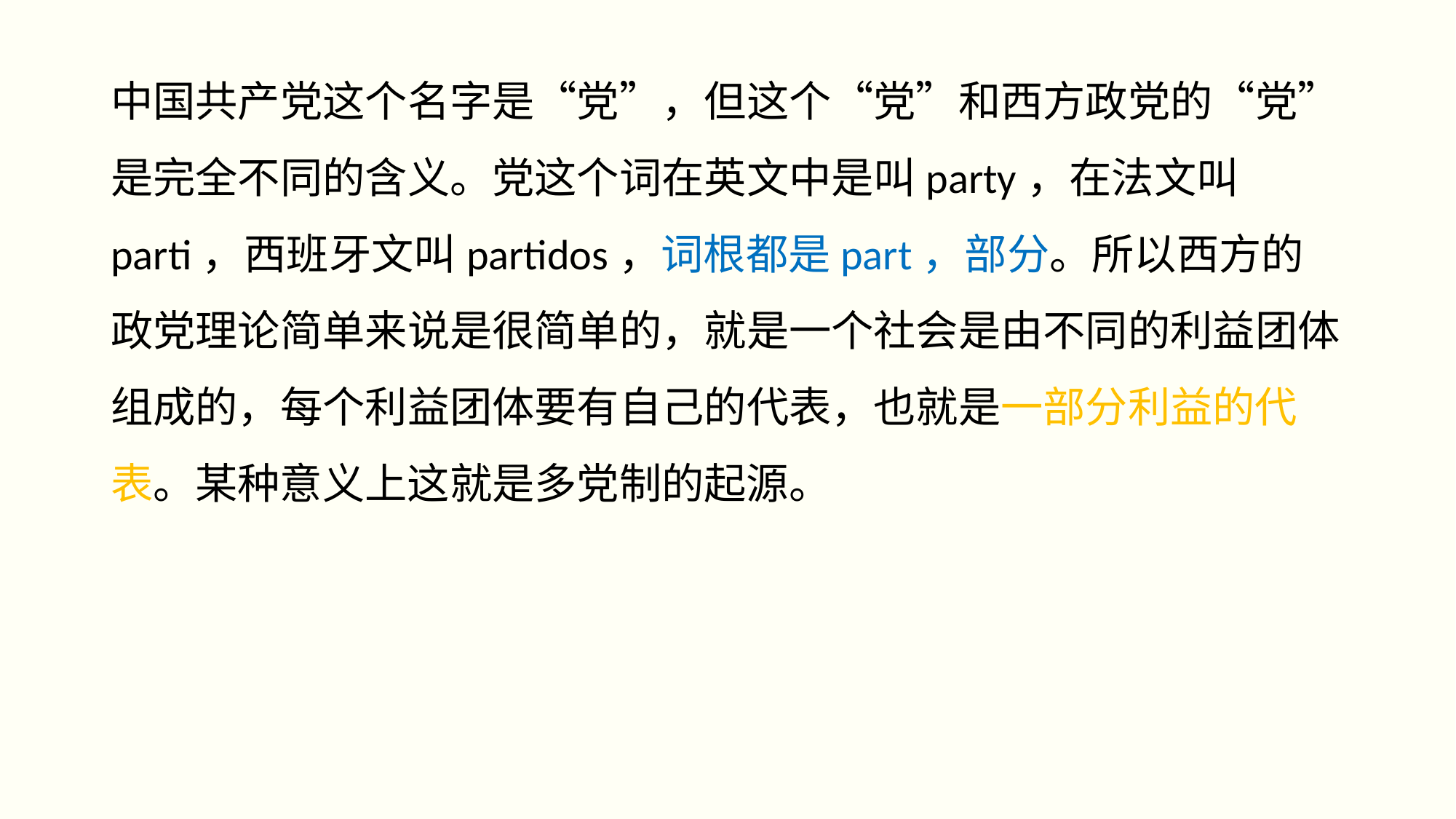

# 中国共产党这个名字是“党”，但这个“党”和西方政党的“党”是完全不同的含义。党这个词在英文中是叫party，在法文叫parti，西班牙文叫partidos，词根都是part，部分。所以西方的政党理论简单来说是很简单的，就是一个社会是由不同的利益团体组成的，每个利益团体要有自己的代表，也就是一部分利益的代表。某种意义上这就是多党制的起源。